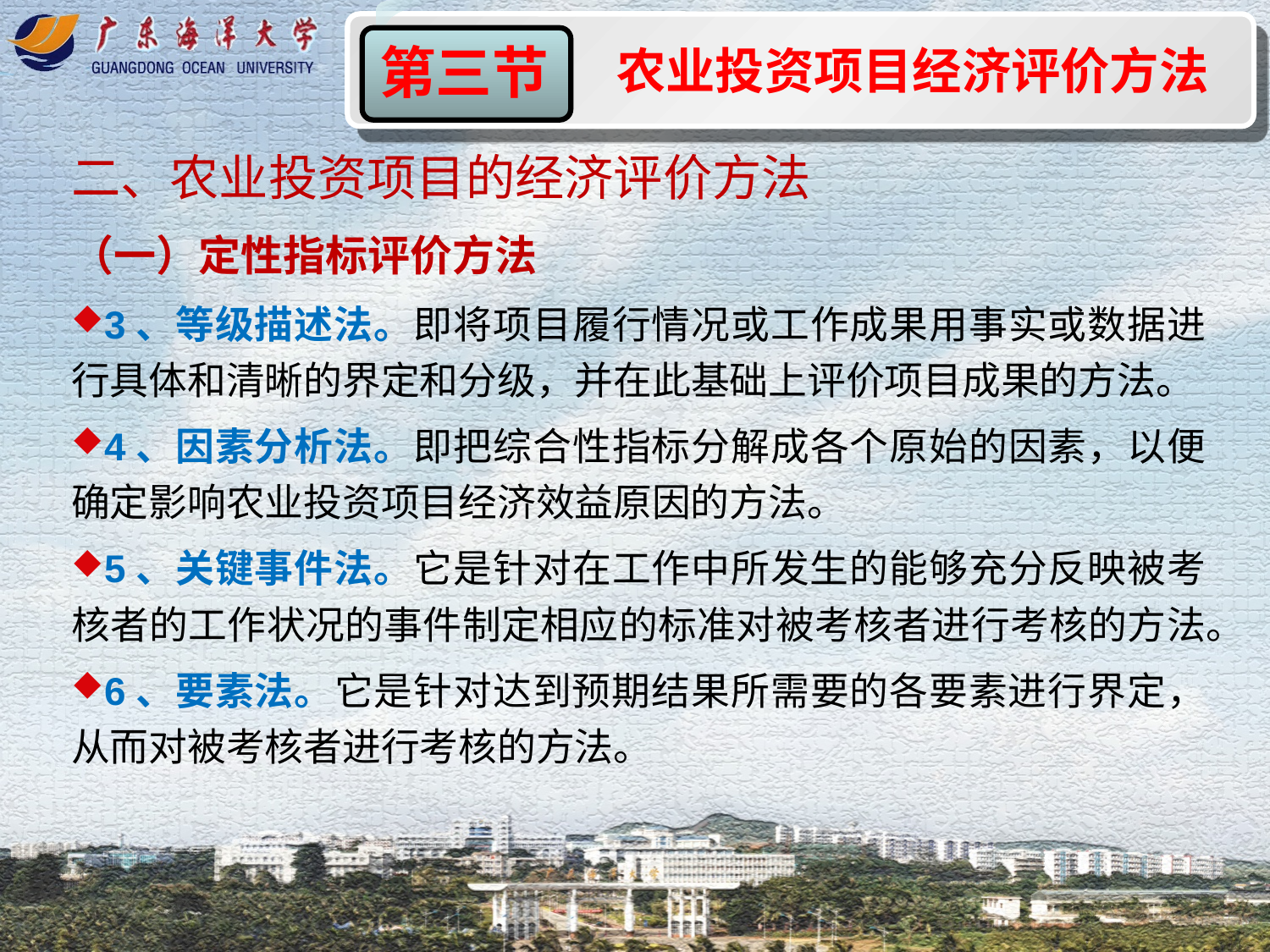

农业投资项目经济评价方法

第三节
二、农业投资项目的经济评价方法
（一）定性指标评价方法
3、等级描述法。即将项目履行情况或工作成果用事实或数据进行具体和清晰的界定和分级，并在此基础上评价项目成果的方法。
4、因素分析法。即把综合性指标分解成各个原始的因素，以便确定影响农业投资项目经济效益原因的方法。
5、关键事件法。它是针对在工作中所发生的能够充分反映被考核者的工作状况的事件制定相应的标准对被考核者进行考核的方法。
6、要素法。它是针对达到预期结果所需要的各要素进行界定，从而对被考核者进行考核的方法。